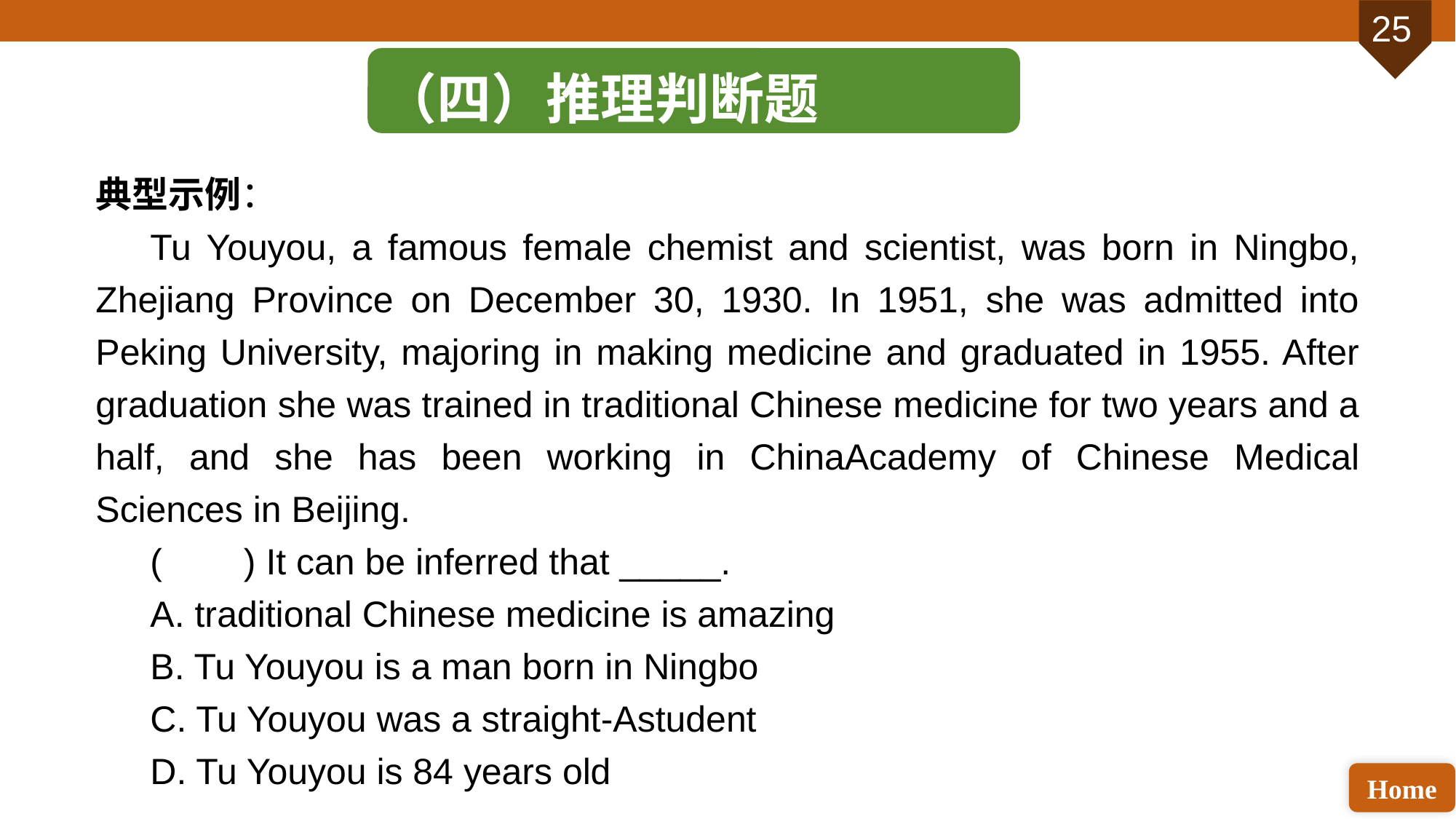

（四）推理判断题
典型示例：
Tu Youyou, a famous female chemist and scientist, was born in Ningbo, Zhejiang Province on December 30, 1930. In 1951, she was admitted into Peking University, majoring in making medicine and graduated in 1955. After graduation she was trained in traditional Chinese medicine for two years and a half, and she has been working in ChinaAcademy of Chinese Medical Sciences in Beijing.
(        ) It can be inferred that _____.
A. traditional Chinese medicine is amazing
B. Tu Youyou is a man born in Ningbo
C. Tu Youyou was a straight-Astudent
D. Tu Youyou is 84 years old